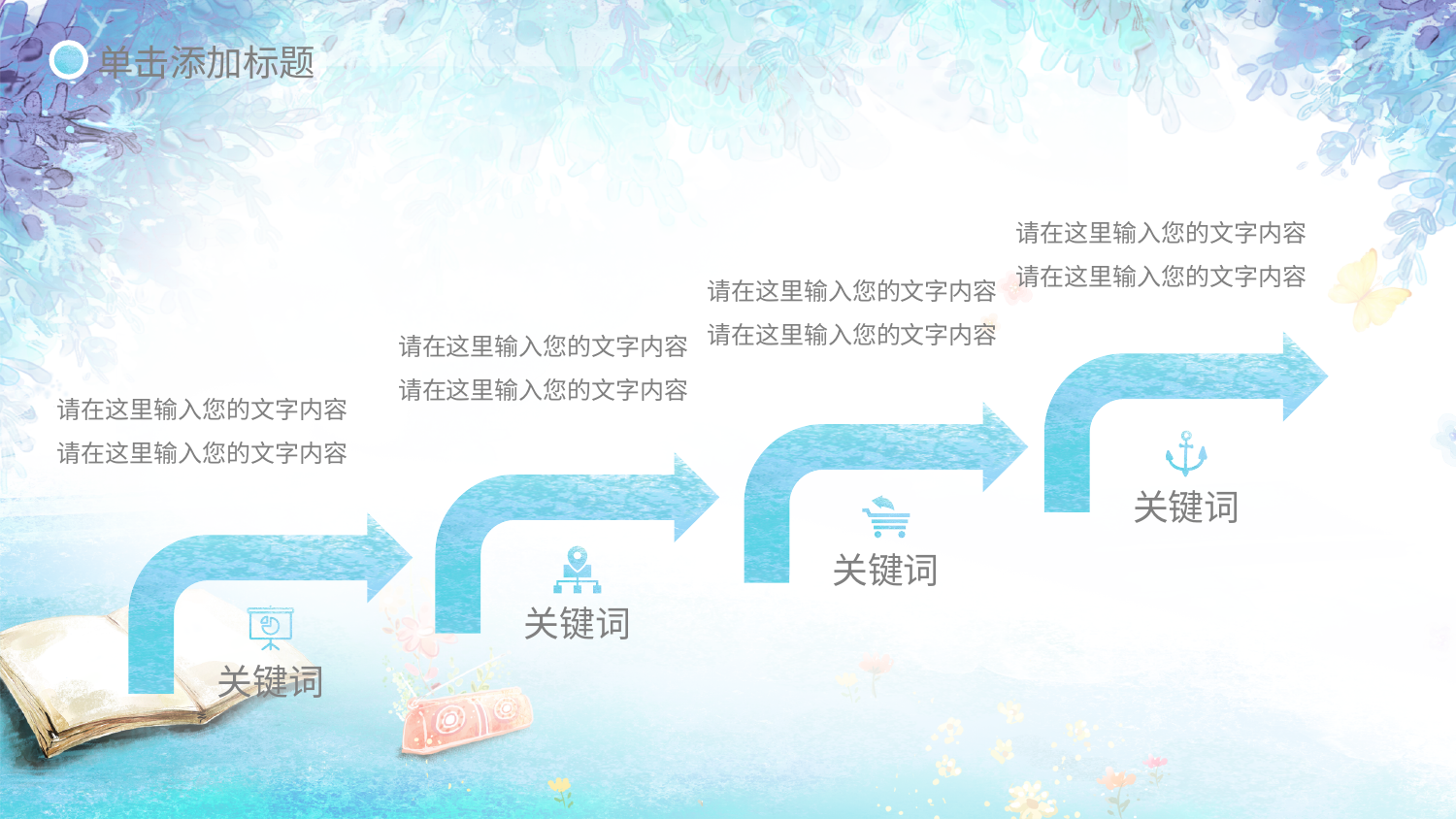

单击添加标题

请在这里输入您的文字内容请在这里输入您的文字内容
请在这里输入您的文字内容请在这里输入您的文字内容
请在这里输入您的文字内容请在这里输入您的文字内容

关键词

关键词

关键词

关键词
请在这里输入您的文字内容请在这里输入您的文字内容